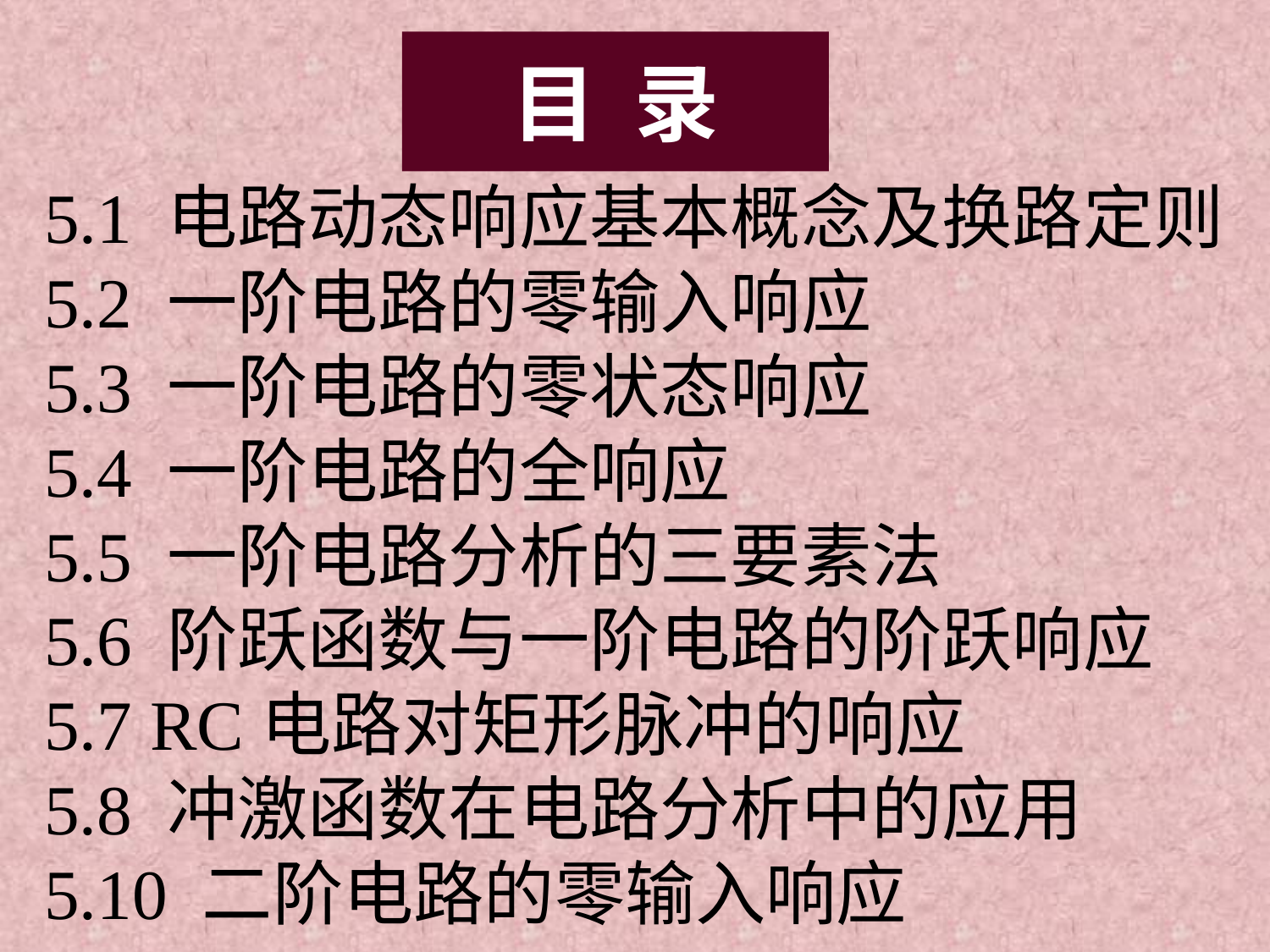

目  录
5.1 电路动态响应基本概念及换路定则
5.2 一阶电路的零输入响应
5.3 一阶电路的零状态响应
5.4 一阶电路的全响应
5.5 一阶电路分析的三要素法
5.6 阶跃函数与一阶电路的阶跃响应
5.7 RC电路对矩形脉冲的响应
5.8 冲激函数在电路分析中的应用
5.10 二阶电路的零输入响应